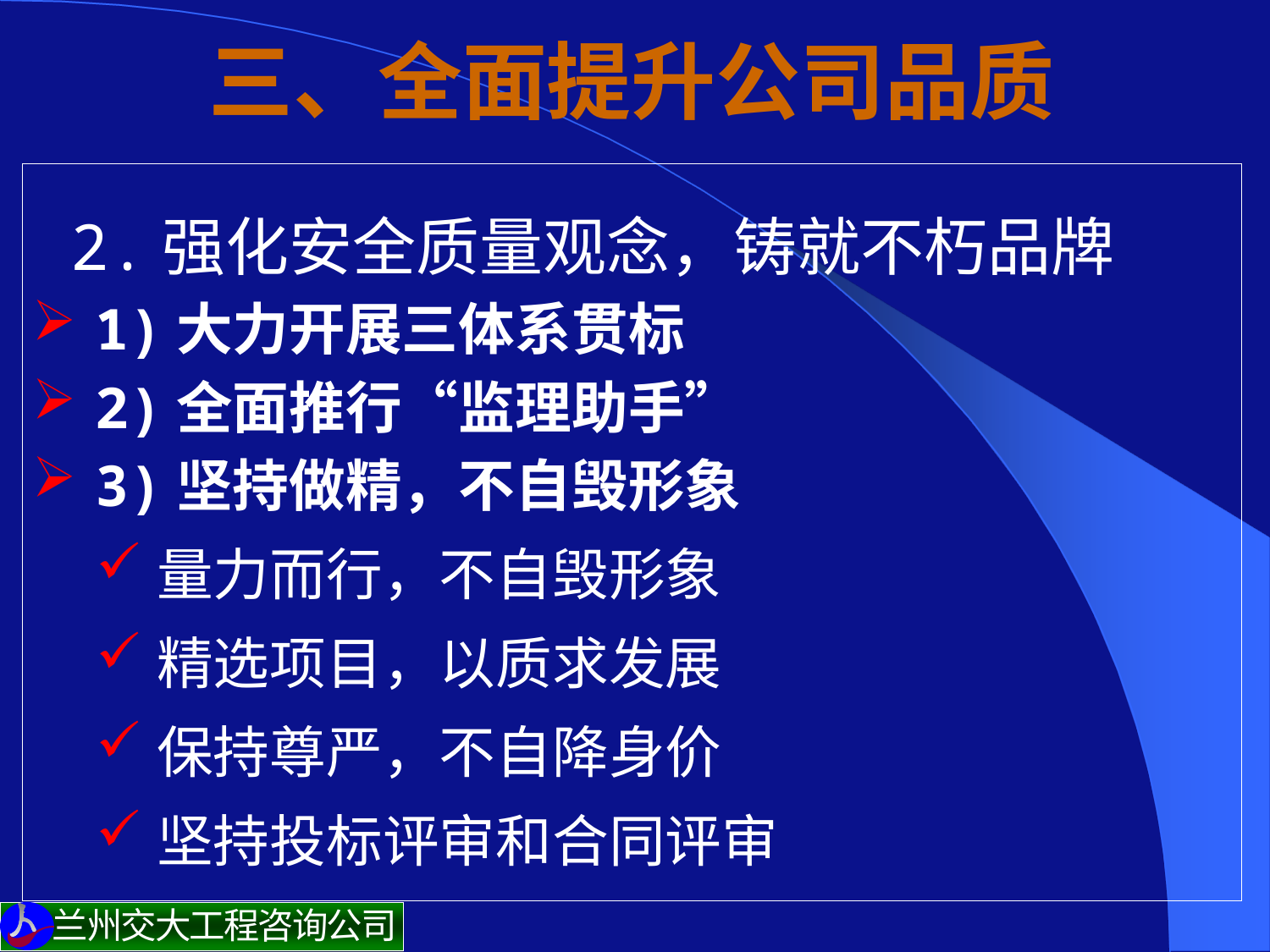

# 三、全面提升公司品质
 2.强化安全质量观念，铸就不朽品牌
1)大力开展三体系贯标
2)全面推行“监理助手”
3)坚持做精，不自毁形象
量力而行，不自毁形象
精选项目，以质求发展
保持尊严，不自降身价
坚持投标评审和合同评审